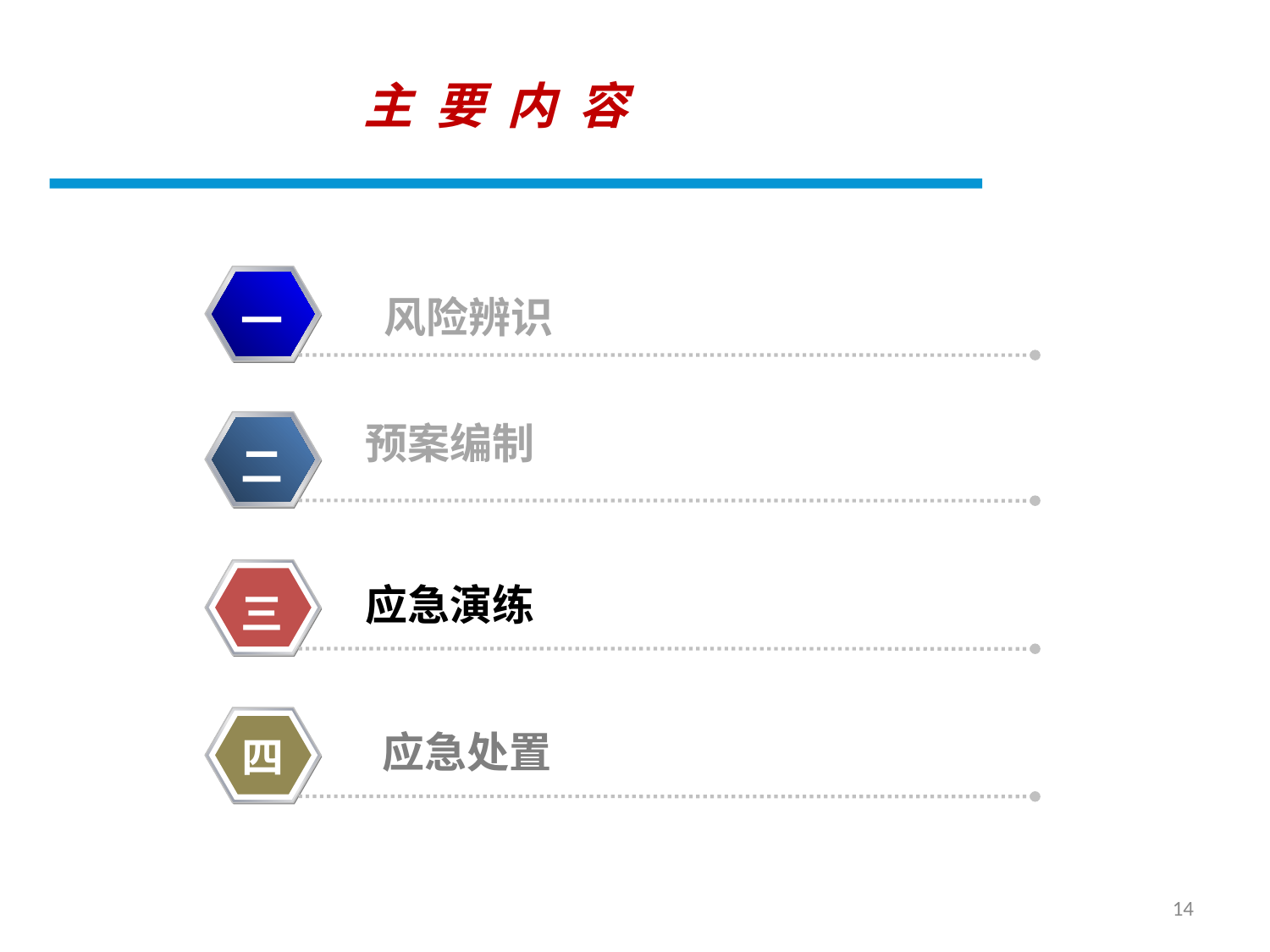

主  要  内  容

风险辨识
一

预案编制

三

二

应急演练

应急处置
四

14